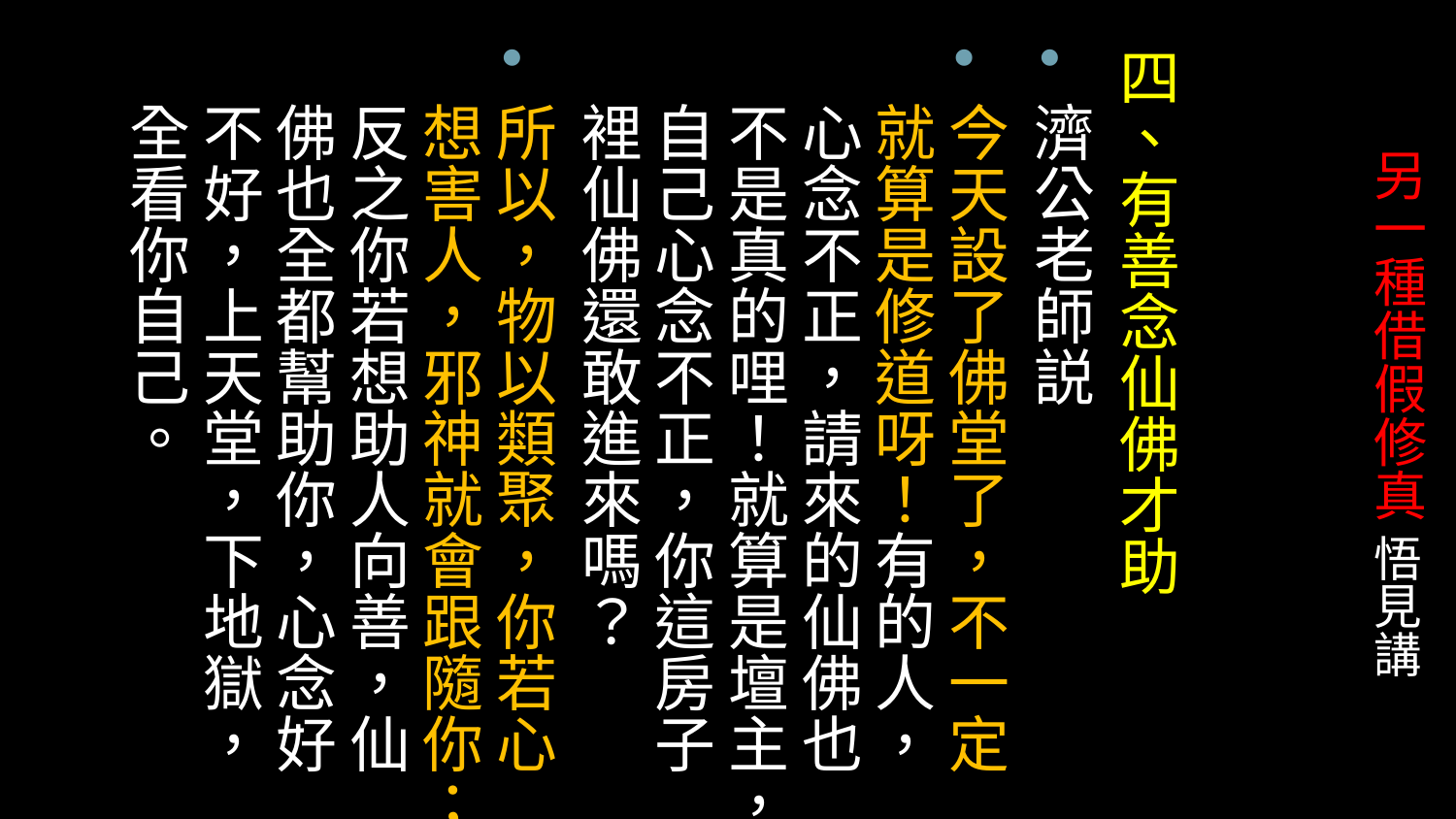

四、有善念仙佛才助
濟公老師説
今天設了佛堂了，不一定就算是修道呀！有的人，心念不正，請來的仙佛也不是真的哩！就算是壇主，自己心念不正，你這房子裡仙佛還敢進來嗎？
所以，物以類聚，你若心想害人，邪神就會跟隨你；反之你若想助人向善，仙佛也全都幫助你，心念好不好，上天堂，下地獄，全看你自己。

# 另一種借假修真 悟見講